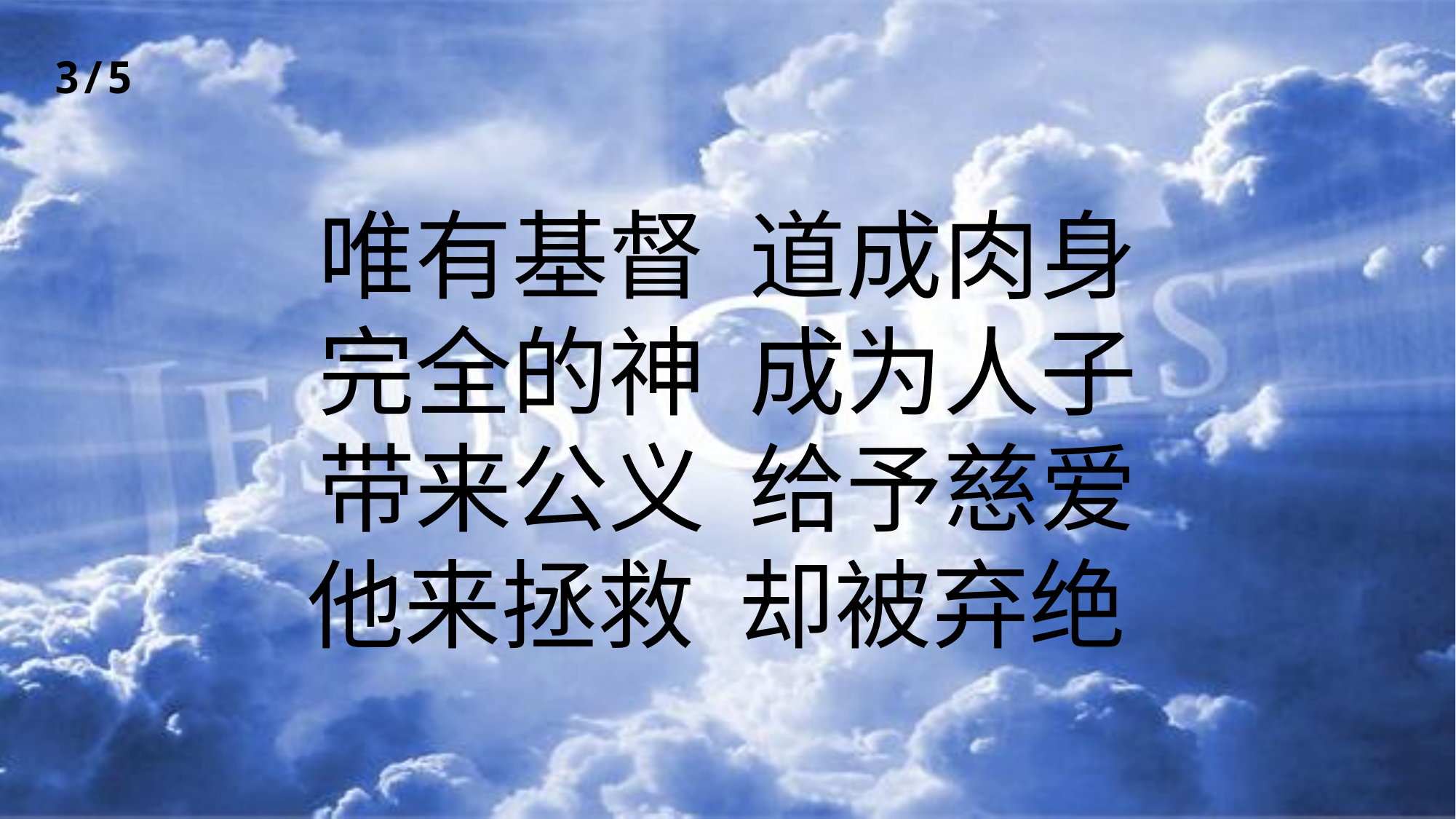

3/5
# 唯有基督  道成肉身 完全的神  成为人子 带来公义  给予慈爱 他来拯救  却被弃绝